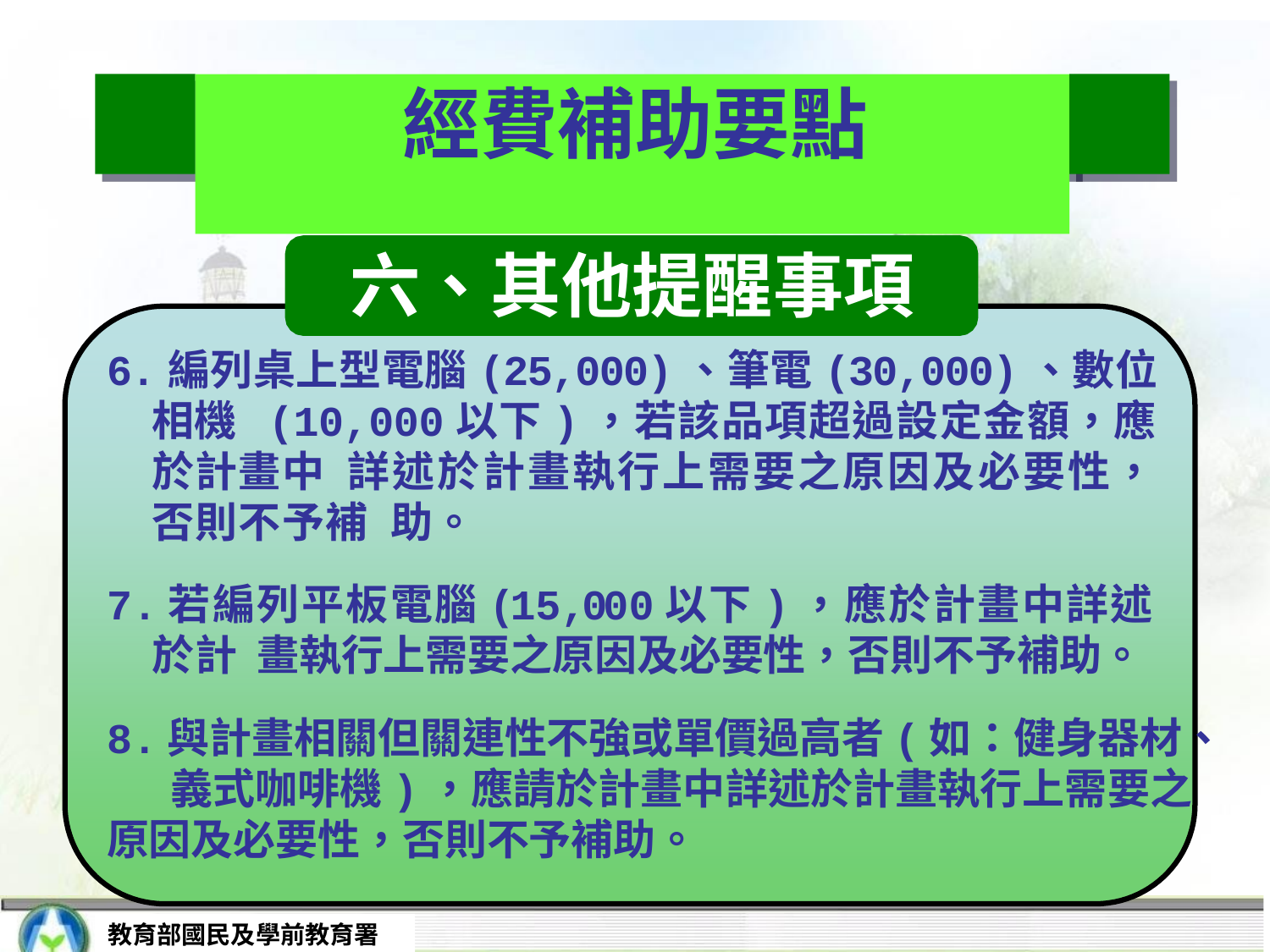

# 經費補助要點

六、其他提醒事項

6.編列桌上型電腦(25,000)、筆電(30,000)、數位相機  (10,000以下)，若該品項超過設定金額，應於計畫中  詳述於計畫執行上需要之原因及必要性，否則不予補  助。
7.若編列平板電腦(15,000以下)，應於計畫中詳述於計  畫執行上需要之原因及必要性，否則不予補助。
8.與計畫相關但關連性不強或單價過高者(如：健身器材、  義式咖啡機)，應請於計畫中詳述於計畫執行上需要之
原因及必要性，否則不予補助。
教育部國民及學前教育署